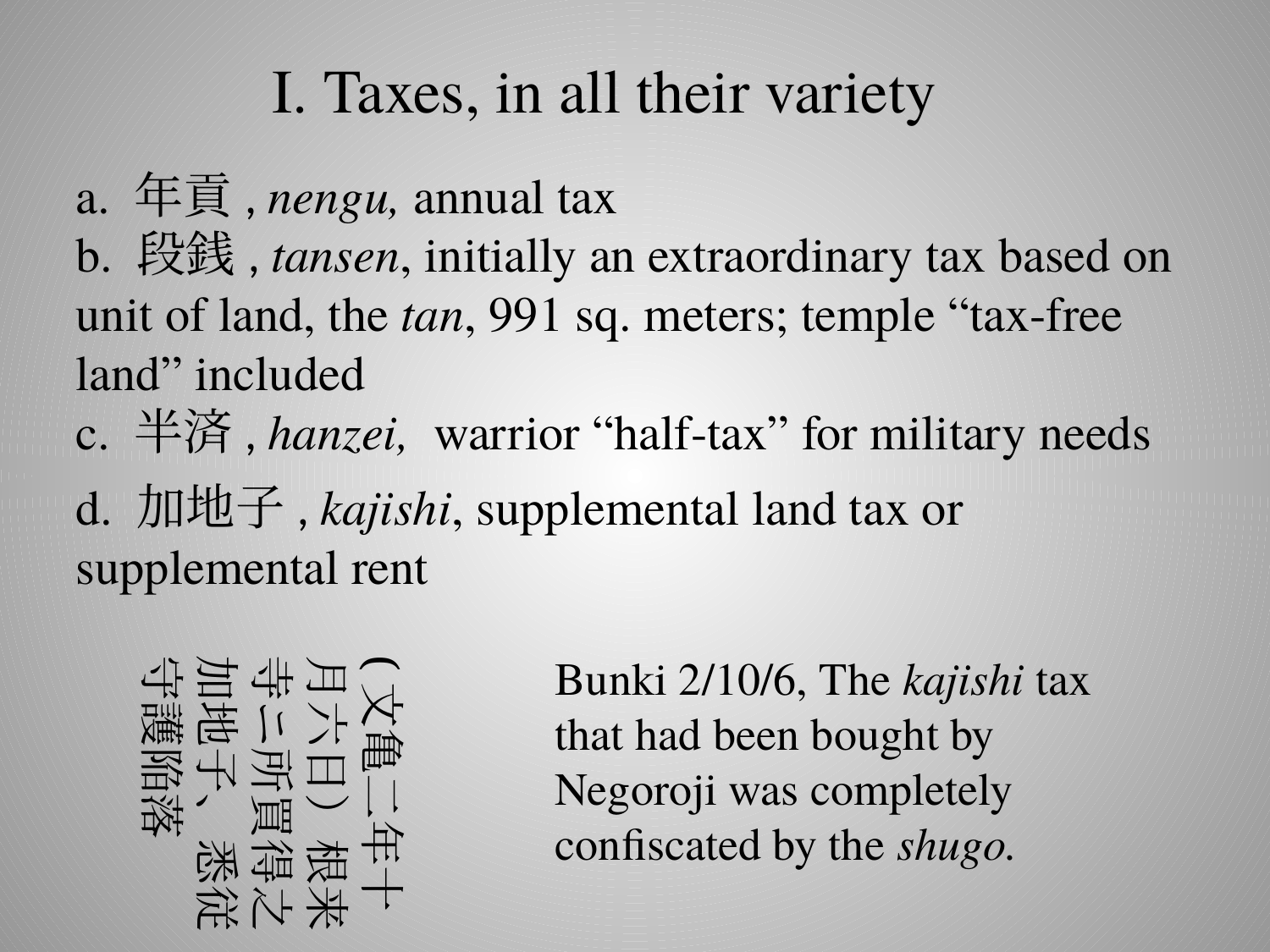

# I. Taxes, in all their variety
a. 年貢, nengu, annual tax
b. 段銭, tansen, initially an extraordinary tax based on unit of land, the tan, 991 sq. meters; temple “tax-free land” included
c. 半済, hanzei,  warrior “half-tax” for military needs
d. 加地子, kajishi, supplemental land tax or supplemental rent
(文亀二年十月六日）根来寺ニ所買得之加地子、悉従守護陥落
Bunki 2/10/6, The kajishi tax that had been bought by Negoroji was completely confiscated by the shugo.